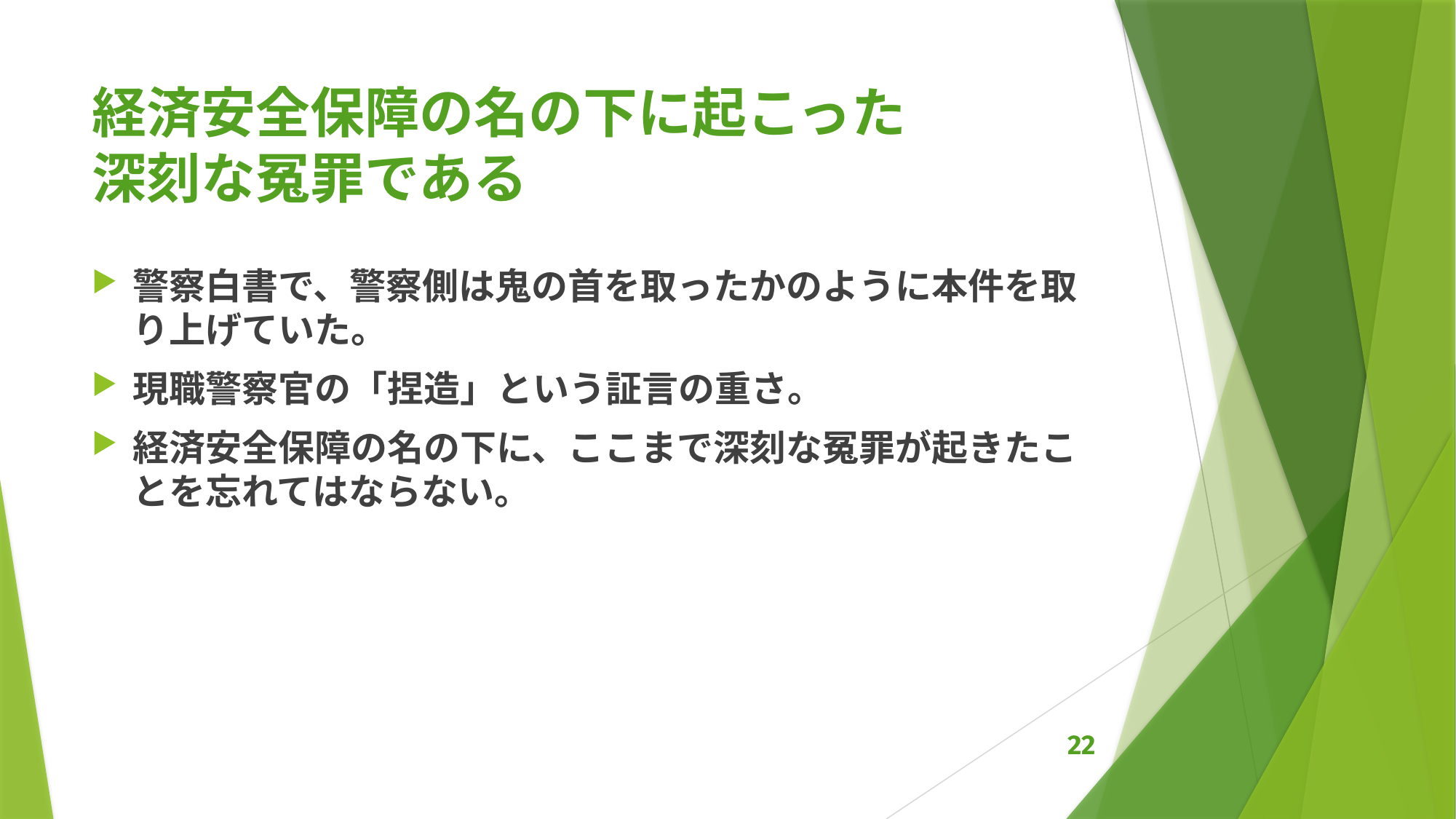

# 経済安全保障の名の下に起こった 深刻な冤罪である
警察白書で、警察側は鬼の首を取ったかのように本件を取り上げていた。
現職警察官の「捏造」という証言の重さ。
経済安全保障の名の下に、ここまで深刻な冤罪が起きたことを忘れてはならない。
22